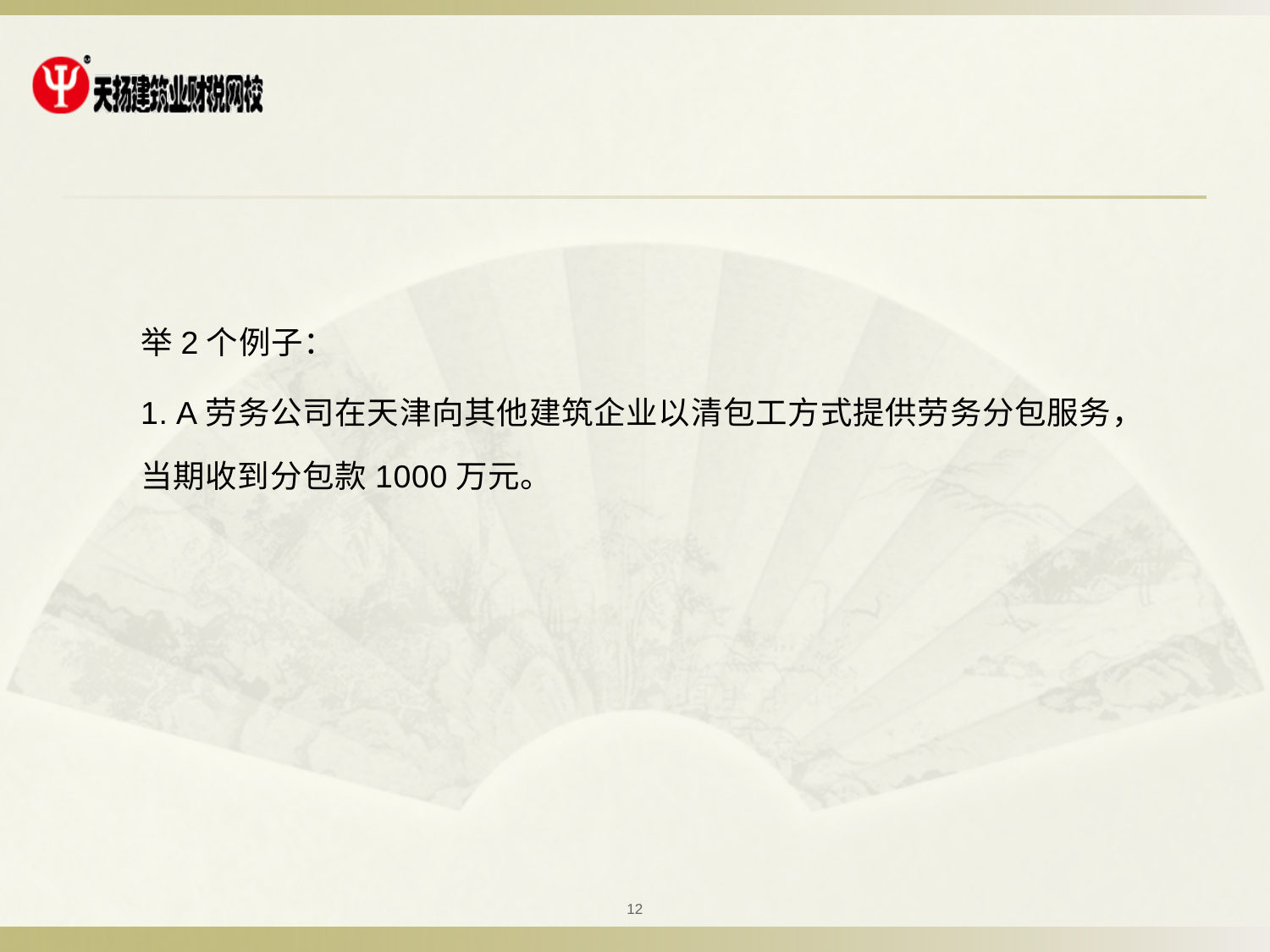

举2个例子：
1. A劳务公司在天津向其他建筑企业以清包工方式提供劳务分包服务，当期收到分包款1000万元。

12